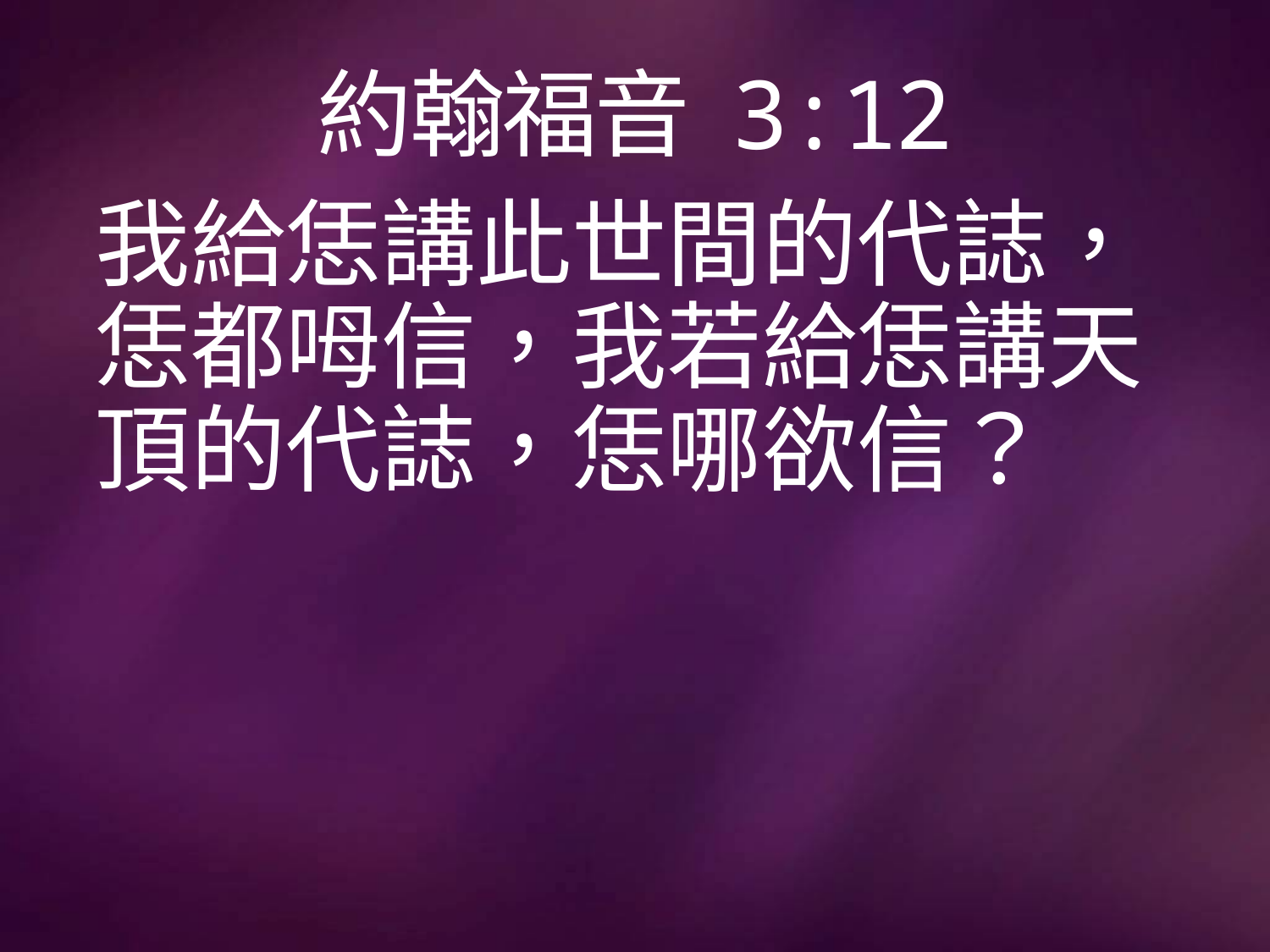

# 約翰福音 3:12
我給恁講此世間的代誌，恁都呣信，我若給恁講天頂的代誌，恁哪欲信？